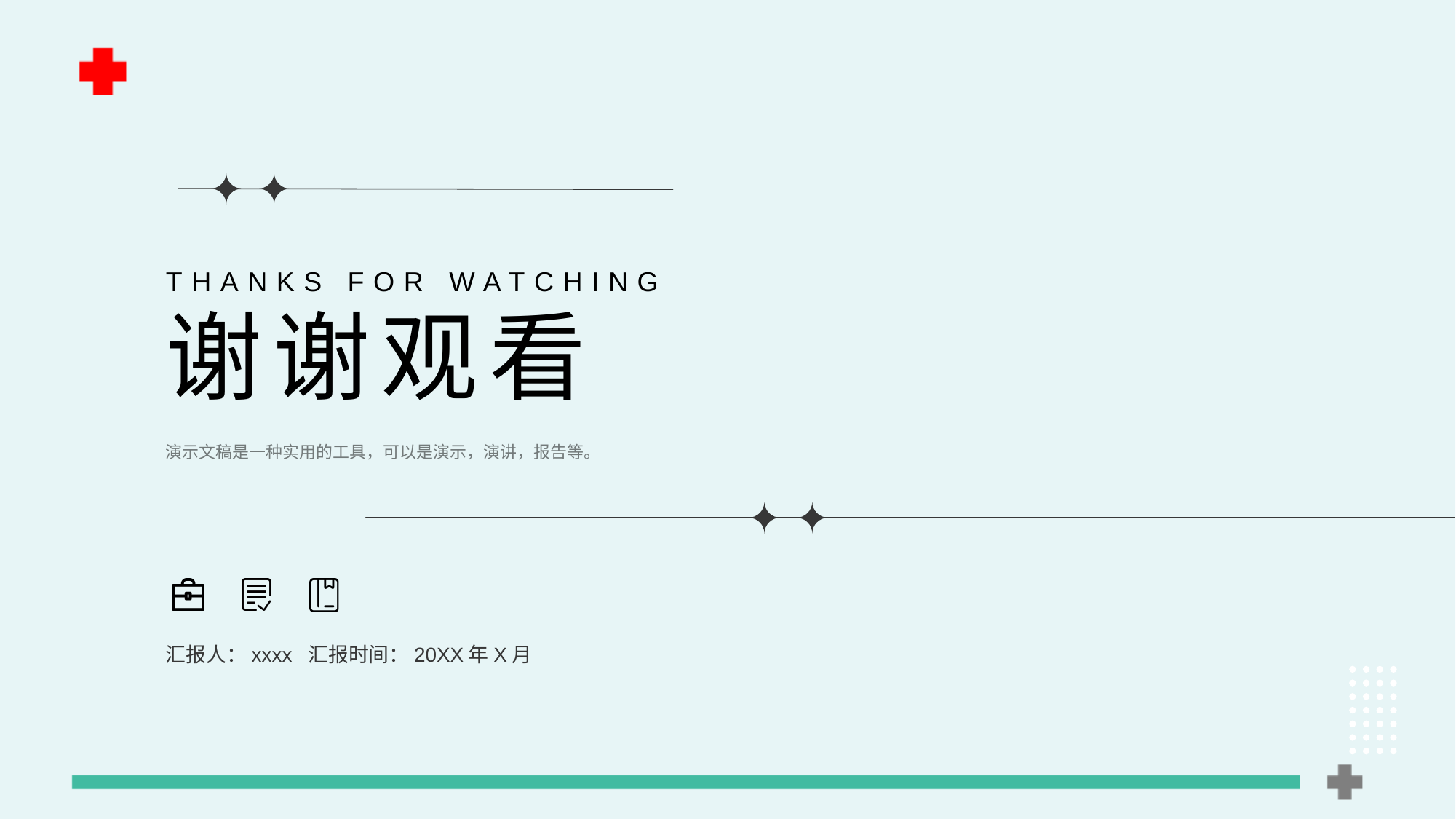

THANKS FOR WATCHING
谢谢观看
演示文稿是一种实用的工具，可以是演示，演讲，报告等。

汇报人：xxxx  汇报时间：20XX年X月